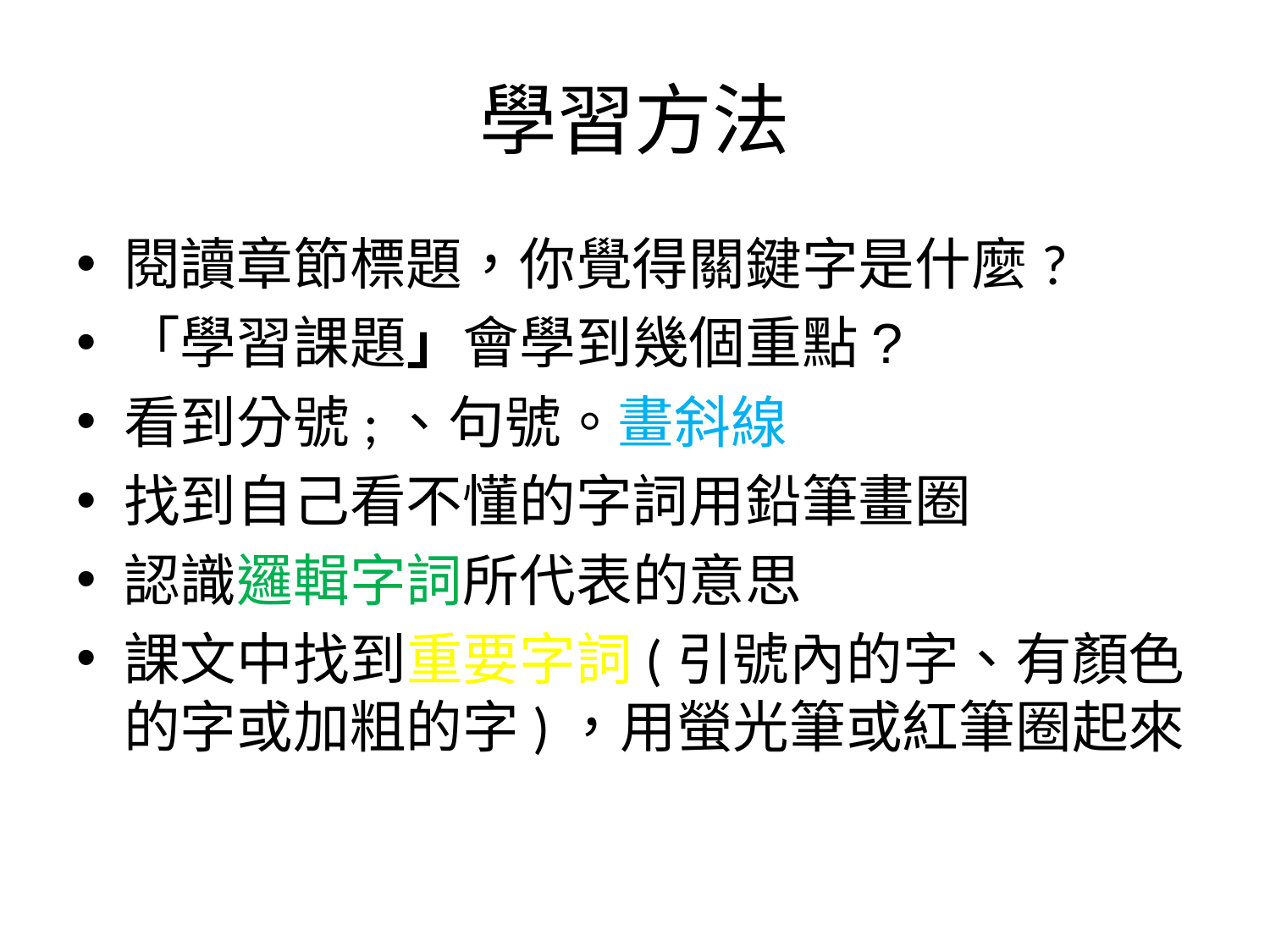

# 學習方法
閱讀章節標題，你覺得關鍵字是什麼?
「學習課題」會學到幾個重點?
看到分號;、句號。畫斜線
找到自己看不懂的字詞用鉛筆畫圈
認識邏輯字詞所代表的意思
課文中找到重要字詞(引號內的字、有顏色的字或加粗的字)，用螢光筆或紅筆圈起來